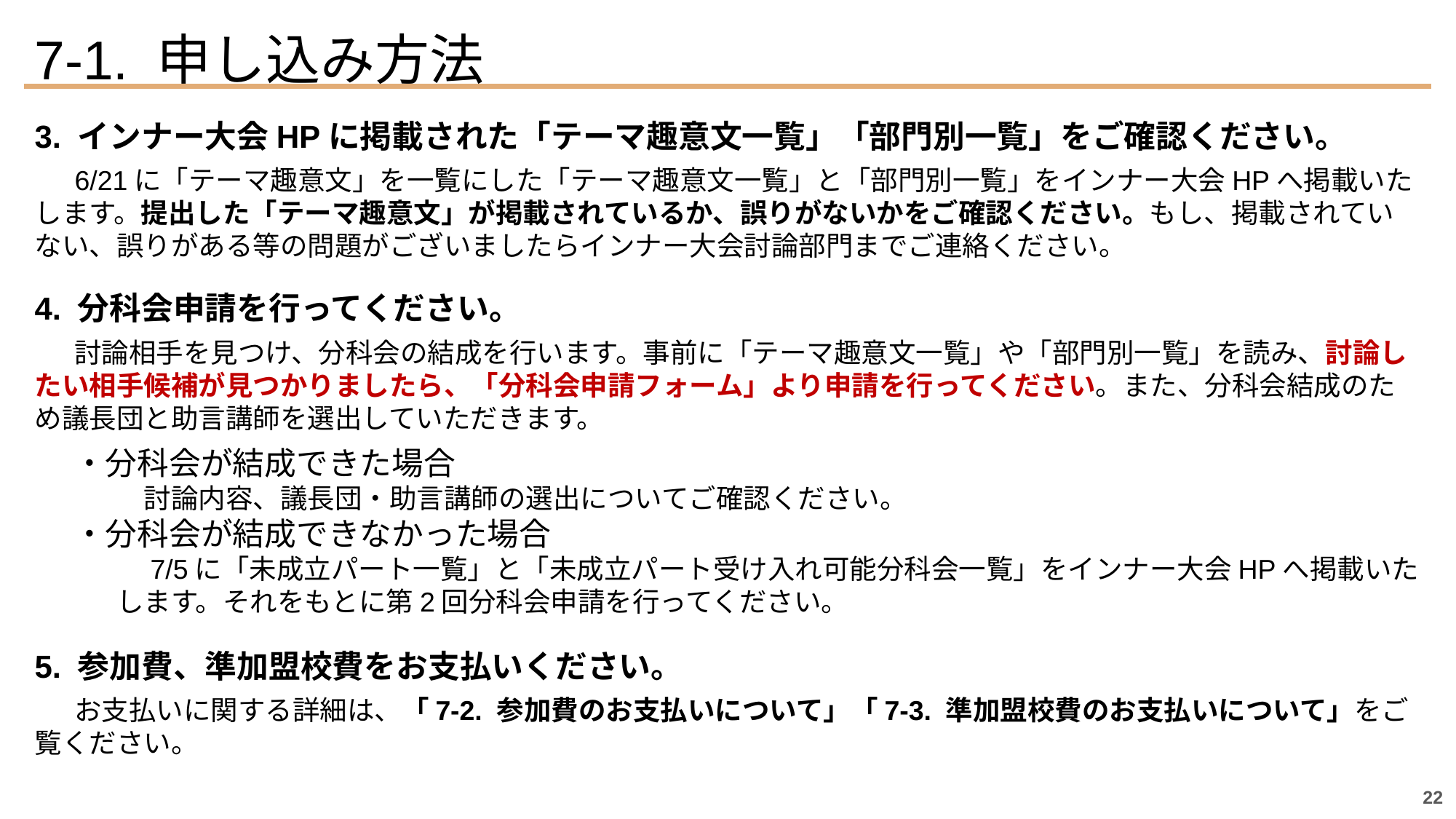

7-1. 申し込み方法
3. インナー大会HPに掲載された「テーマ趣意文一覧」「部門別一覧」をご確認ください。
　 6/21に「テーマ趣意文」を一覧にした「テーマ趣意文一覧」と「部門別一覧」をインナー大会HPへ掲載いたします。提出した「テーマ趣意文」が掲載されているか、誤りがないかをご確認ください。もし、掲載されていない、誤りがある等の問題がございましたらインナー大会討論部門までご連絡ください。
4. 分科会申請を行ってください。
　  討論相手を見つけ、分科会の結成を行います。事前に「テーマ趣意文一覧」や「部門別一覧」を読み、討論したい相手候補が見つかりましたら、「分科会申請フォーム」より申請を行ってください。また、分科会結成のため議長団と助言講師を選出していただきます。
　 ・分科会が結成できた場合
　　　　討論内容、議長団・助言講師の選出についてご確認ください。
　 ・分科会が結成できなかった場合
　　　　7/5に「未成立パート一覧」と「未成立パート受け入れ可能分科会一覧」をインナー大会HPへ掲載いた
　　　します。それをもとに第2回分科会申請を行ってください。
5. 参加費、準加盟校費をお支払いください。
　  お支払いに関する詳細は、「7-2. 参加費のお支払いについて」「7-3. 準加盟校費のお支払いについて」をご覧ください。
22